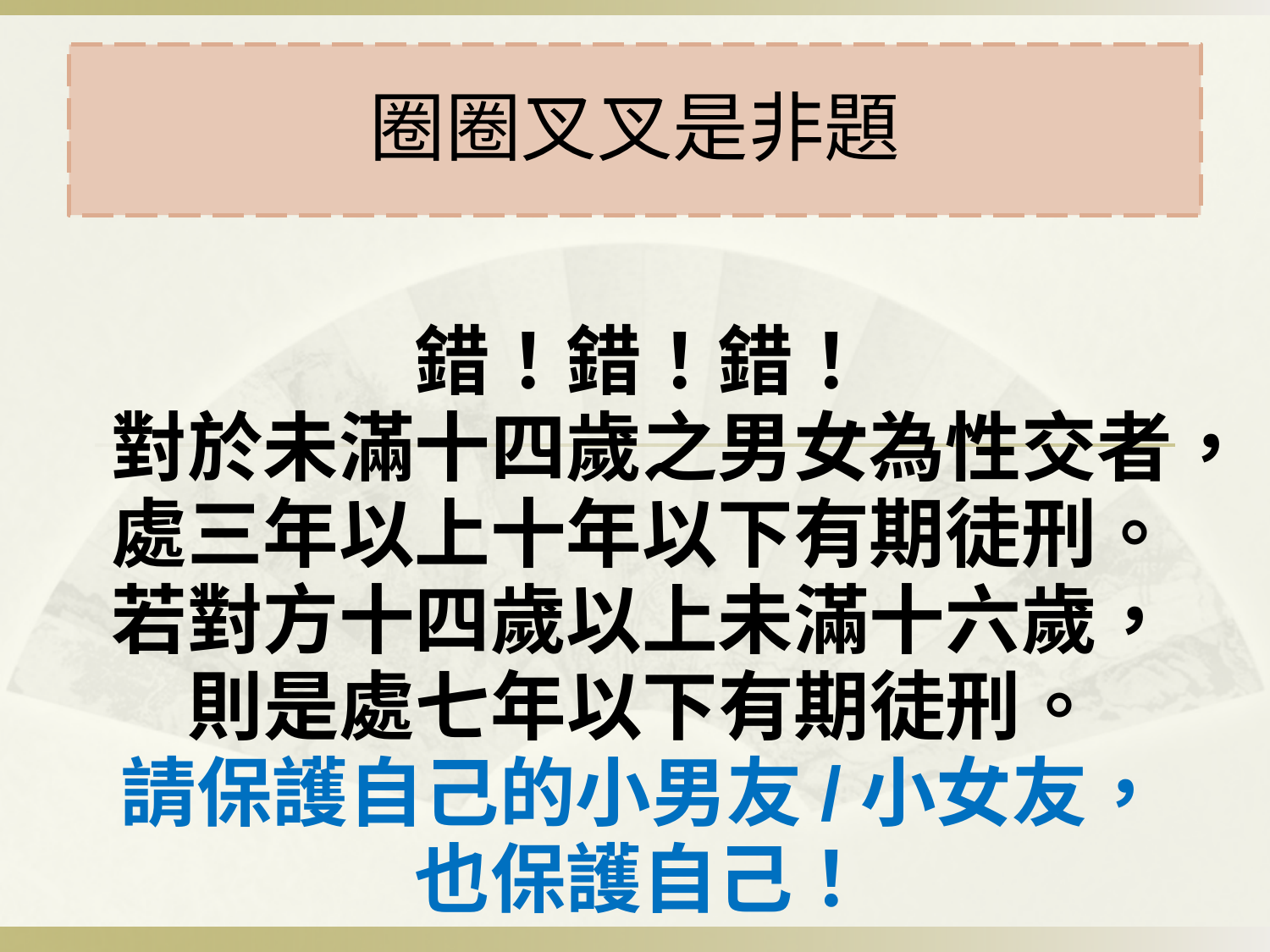

# 圈圈叉叉是非題

錯！錯！錯！
對於未滿十四歲之男女為性交者，處三年以上十年以下有期徒刑。
若對方十四歲以上未滿十六歲，則是處七年以下有期徒刑。
請保護自己的小男友/小女友，
也保護自己！